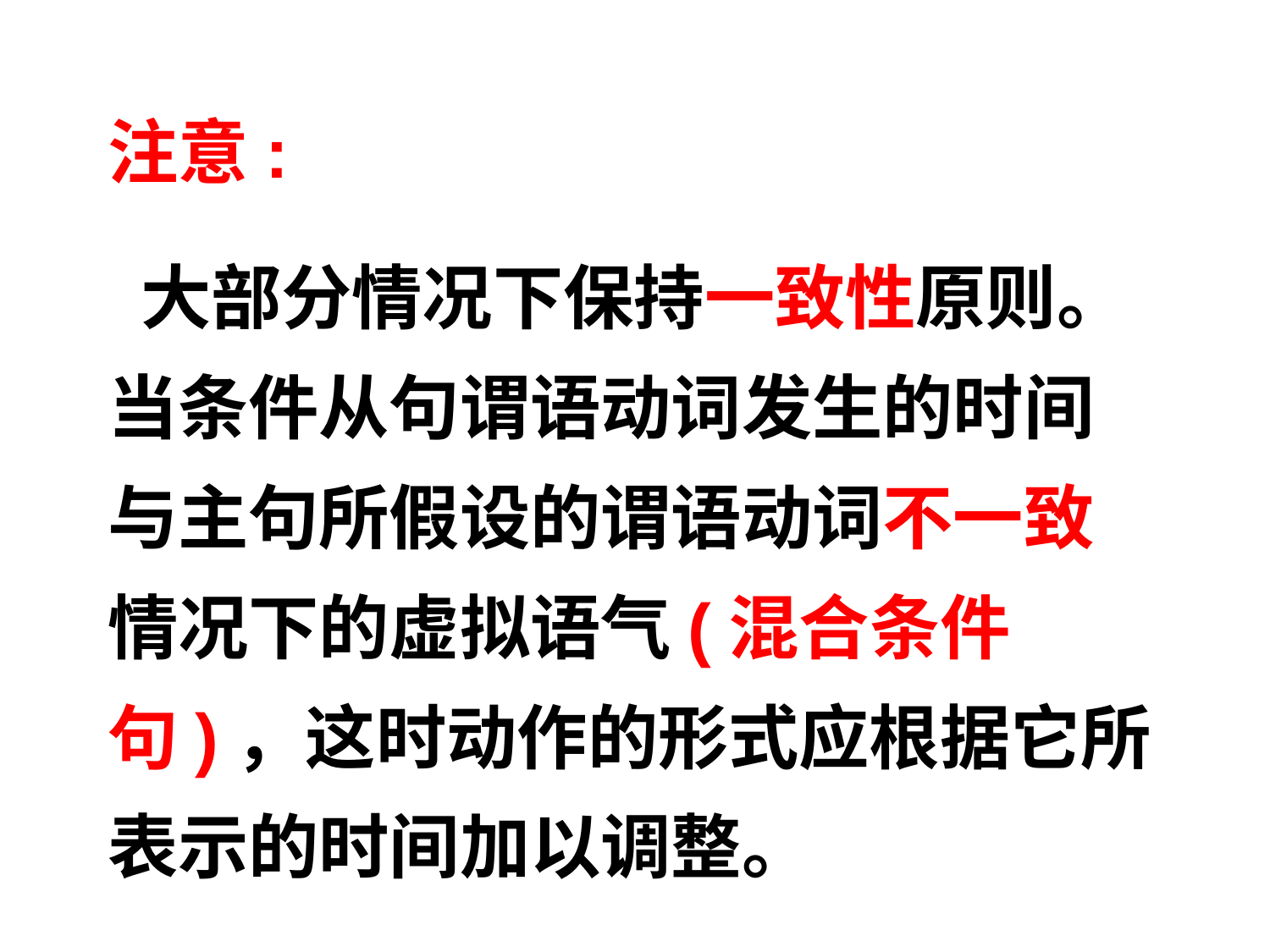

注意:
 大部分情况下保持一致性原则。当条件从句谓语动词发生的时间与主句所假设的谓语动词不一致情况下的虚拟语气(混合条件句)，这时动作的形式应根据它所表示的时间加以调整。